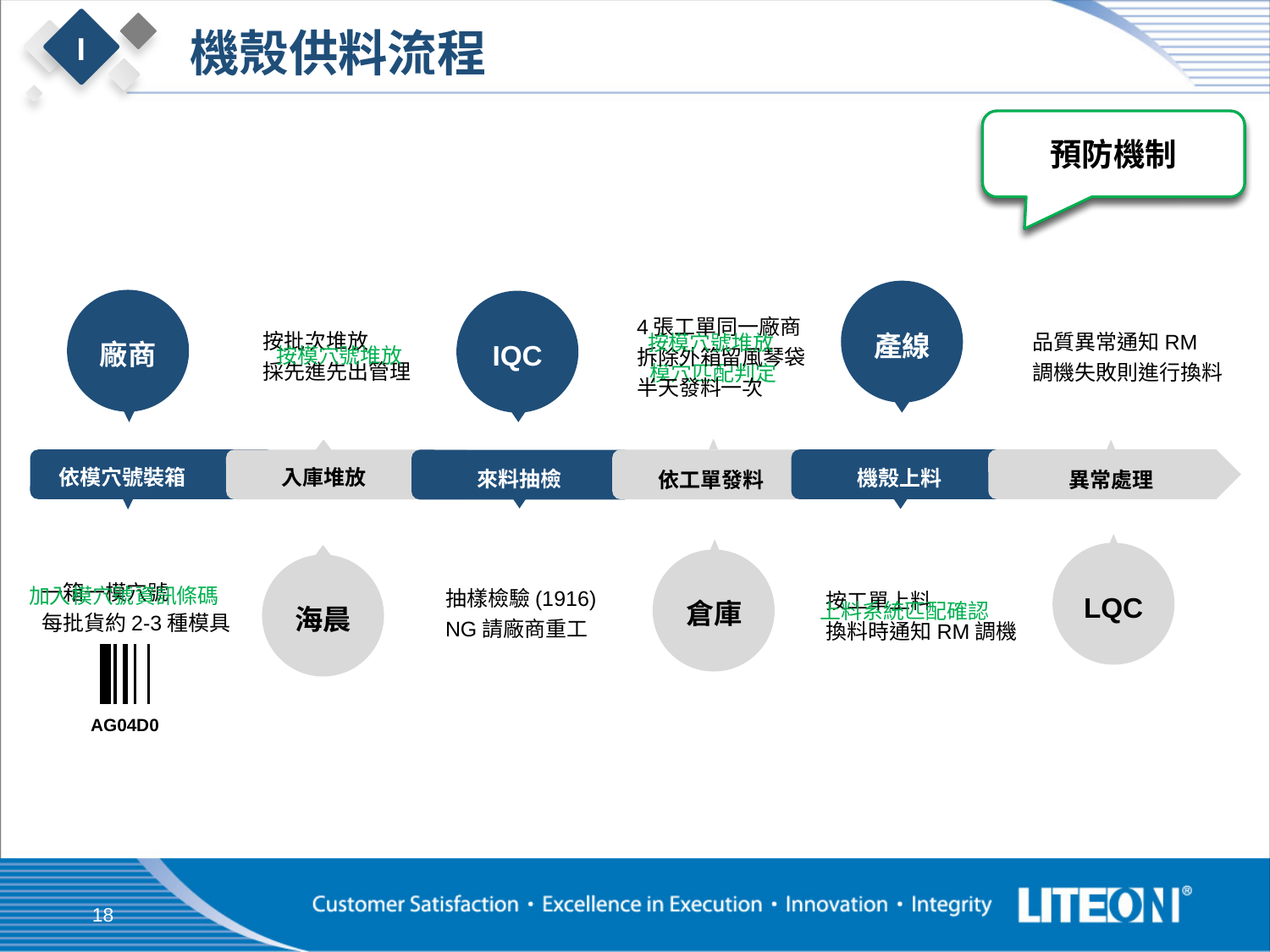

機殼供料流程

I

事後處理
預防機制
產線

廠商

IQC

4張工單同一廠商
拆除外箱留風琴袋
半天發料一次
按批次堆放
採先進先出管理
按模穴號堆放
品質異常通知RM
調機失敗則進行換料
按模穴號堆放
模穴匹配判定

異常處理

機殼上料

依模穴號裝箱

依工單發料

來料抽檢

入庫堆放

LQC

倉庫

海晨
一箱一模穴號
每批貨約2-3種模具
加入模穴號資訊條碼
抽樣檢驗(1916)
NG請廠商重工
按工單上料
換料時通知RM調機
上料系統匹配確認
AG04D0
18